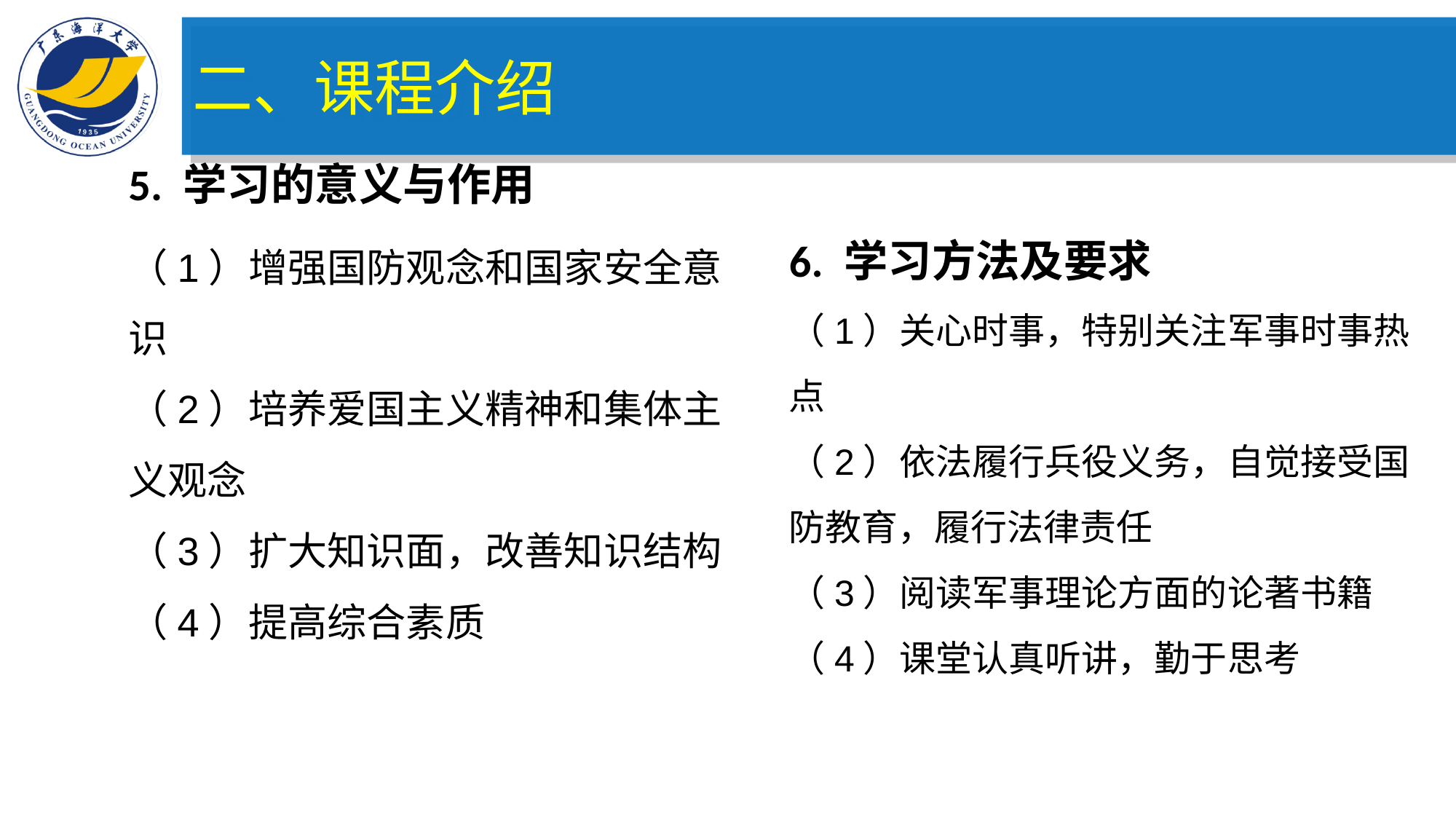

二、课程介绍
5. 学习的意义与作用
（1）增强国防观念和国家安全意识
（2）培养爱国主义精神和集体主义观念
（3）扩大知识面，改善知识结构
（4）提高综合素质
6. 学习方法及要求
（1）关心时事，特别关注军事时事热点
（2）依法履行兵役义务，自觉接受国防教育，履行法律责任
（3）阅读军事理论方面的论著书籍
（4）课堂认真听讲，勤于思考